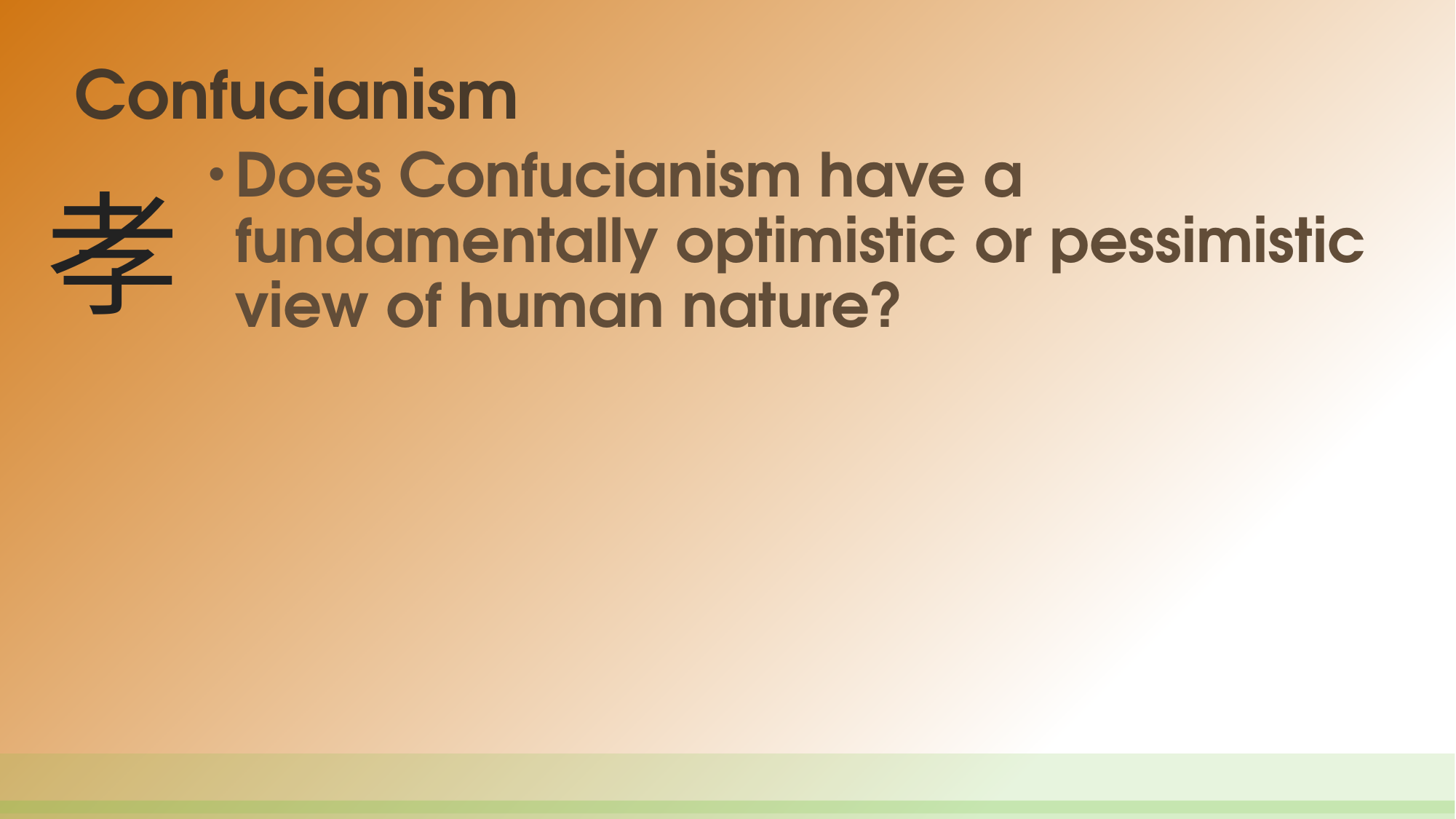

# Confucianism
Does Confucianism have a fundamentally optimistic or pessimistic view of human nature?

孝